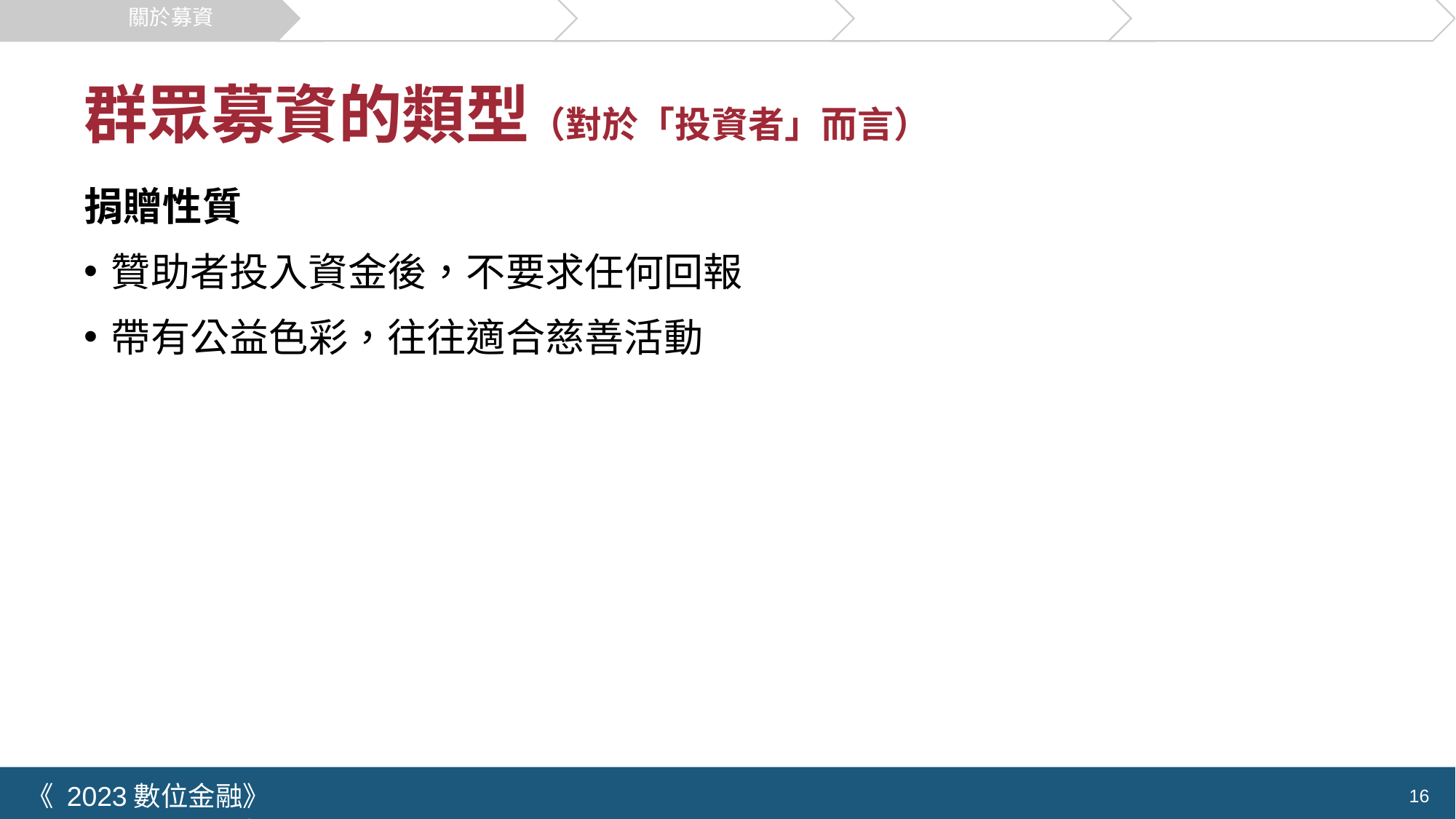

關於募資

群眾募資流程

創新模式

市場與案例

機會與挑戰
# 群眾募資的類型（對於「投資者」而言）
捐贈性質
贊助者投入資金後，不要求任何回報
帶有公益色彩，往往適合慈善活動
《 2023數位金融》                                                                                                                                             	NYCU.IIM.IEBI Lab
16